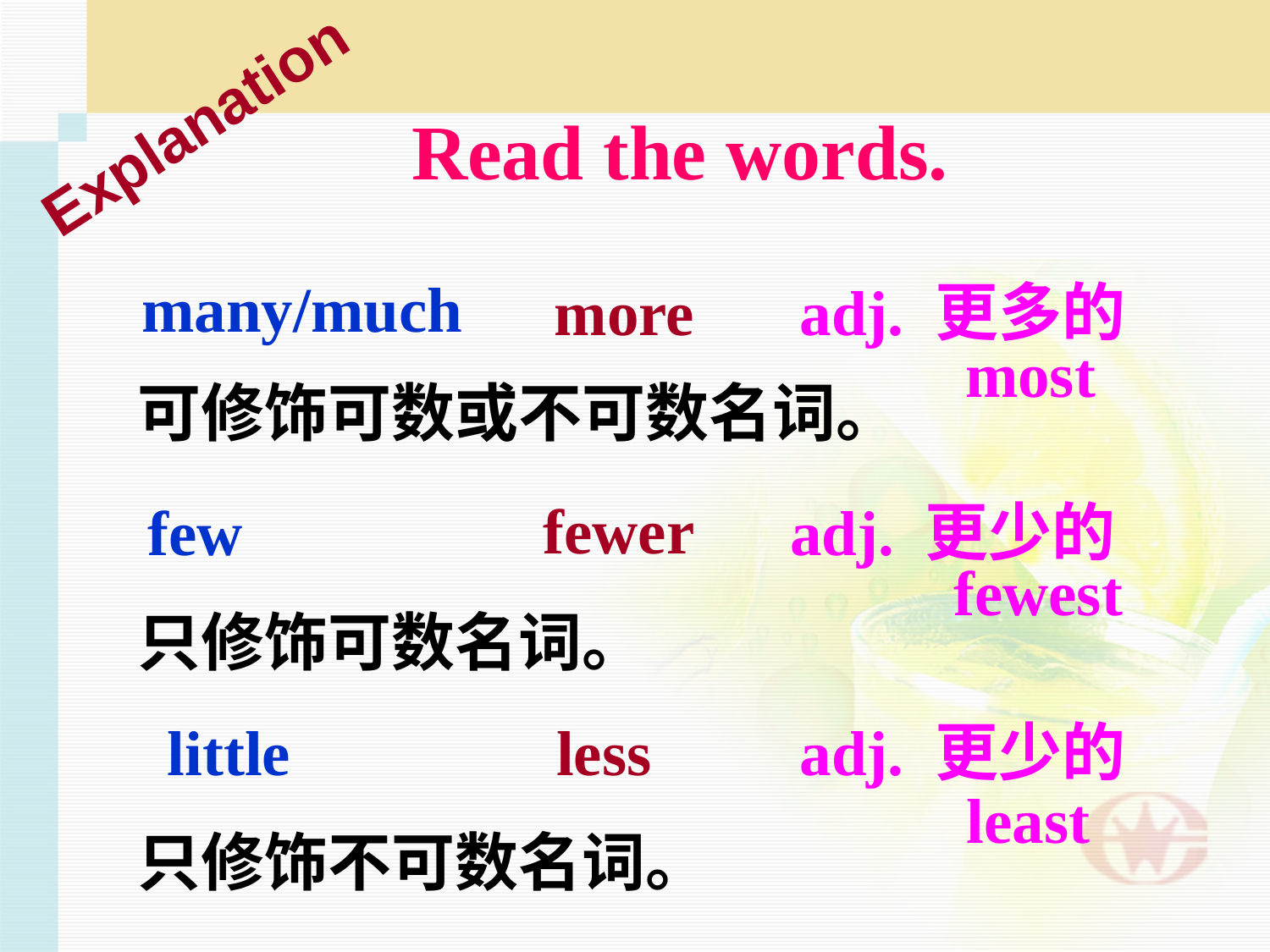

Explanation
Read the words.
many/much
more
adj. 更多的
most
可修饰可数或不可数名词。
fewer
few
adj. 更少的
fewest
只修饰可数名词。
little
less
adj. 更少的
least
只修饰不可数名词。